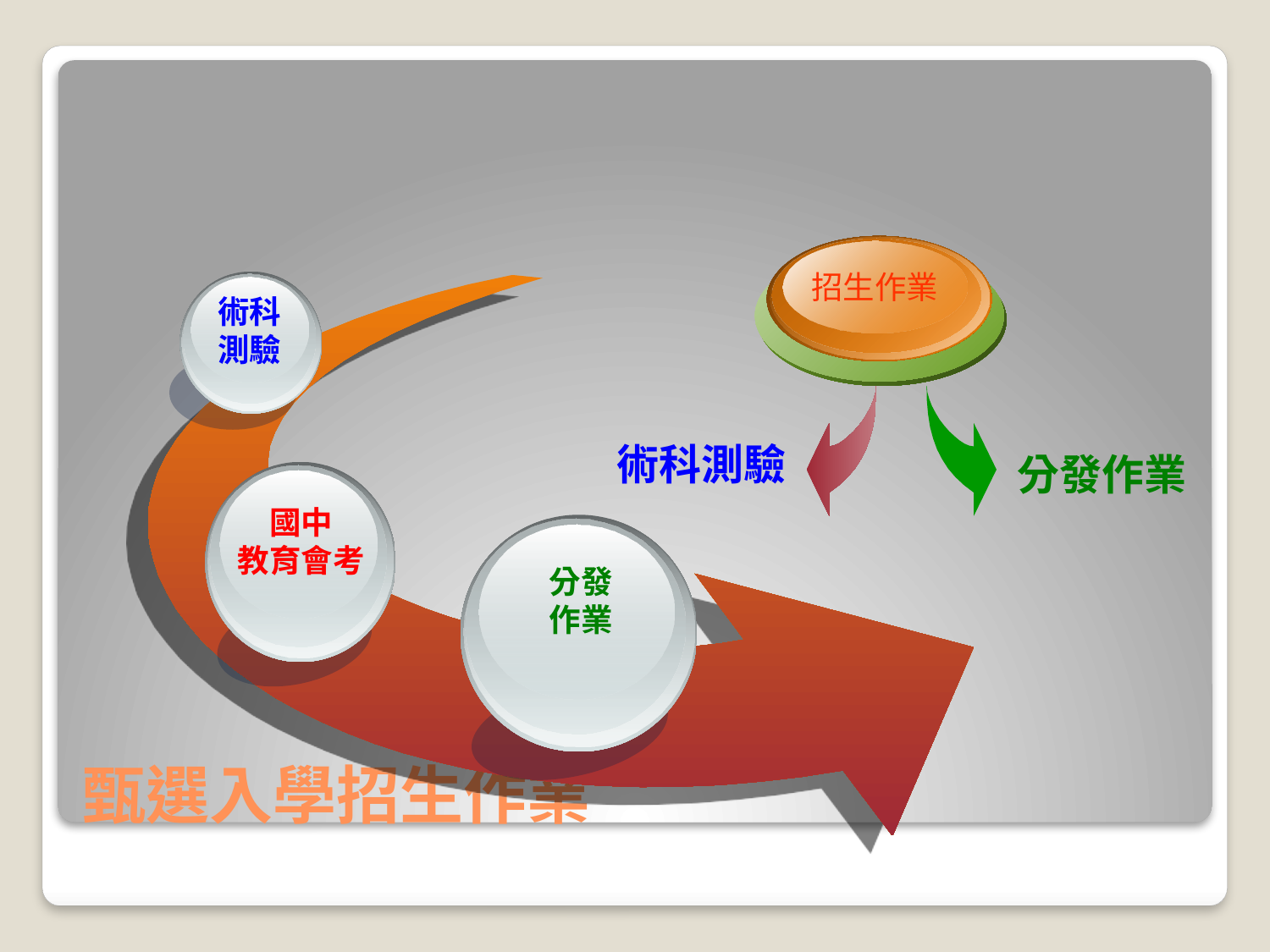

招生作業

術科
測驗

術科測驗
分發作業

國中
教育會考

分發
作業

# 甄選入學招生作業